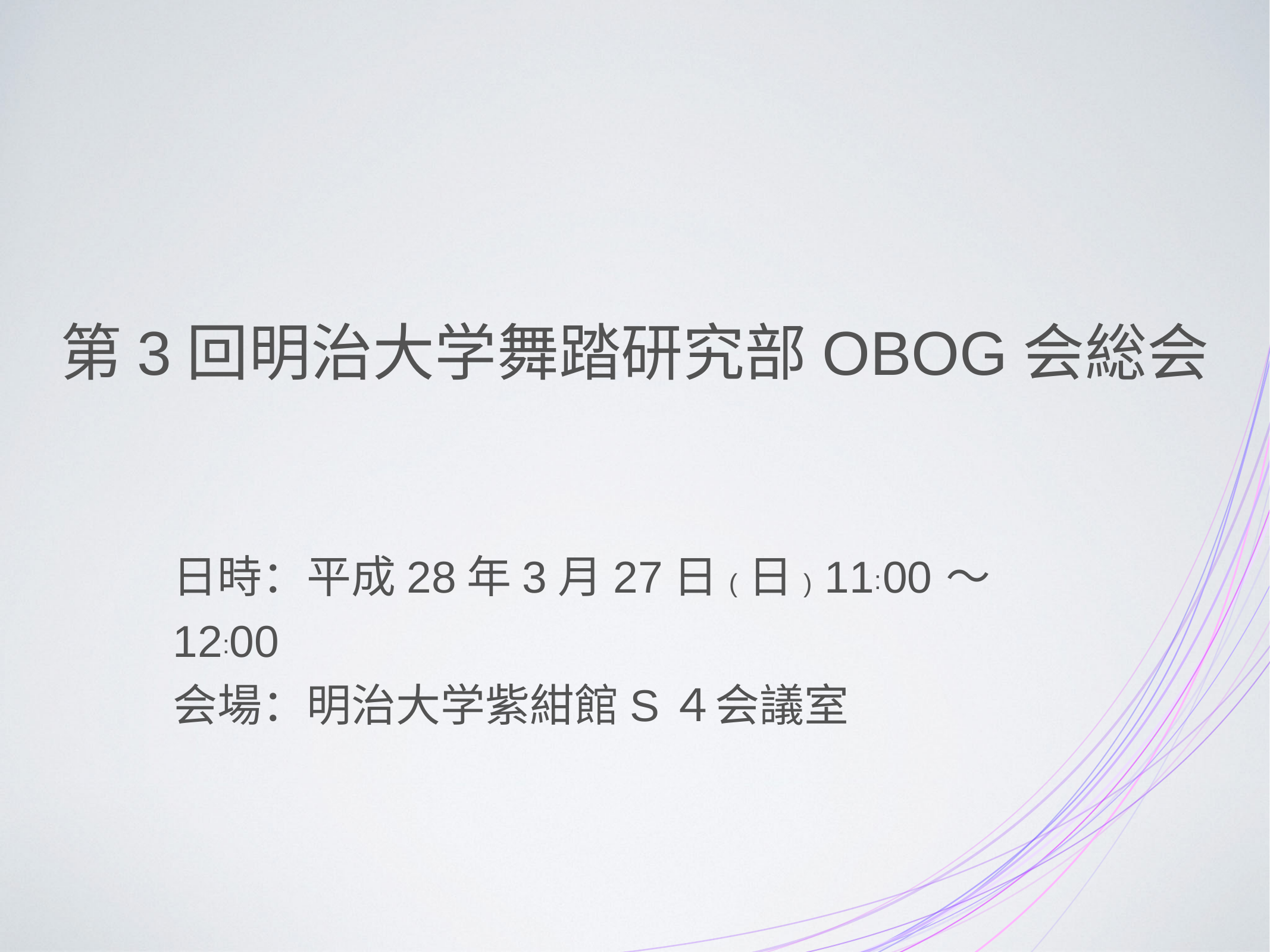

# 第3回明治大学舞踏研究部OBOG会総会
日時：平成28年3月27日(日) 11:00〜12:00
会場：明治大学紫紺館S４会議室